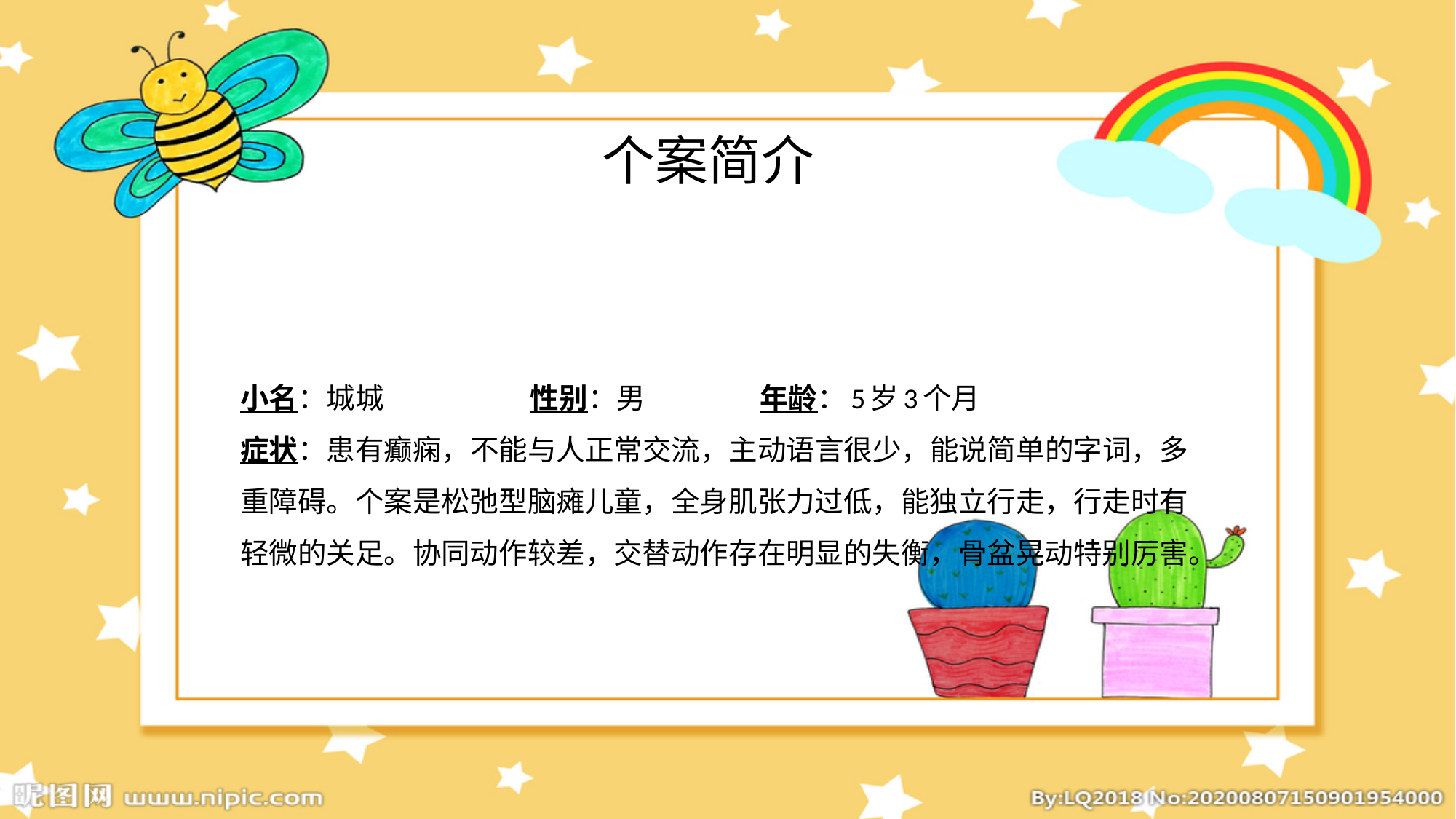

个案简介
# 小名：城城                       性别：男                  年龄：5岁3个月 症状：患有癫痫，不能与人正常交流，主动语言很少，能说简单的字词，多重障碍。个案是松弛型脑瘫儿童，全身肌张力过低，能独立行走，行走时有轻微的关足。协同动作较差，交替动作存在明显的失衡，骨盆晃动特别厉害。